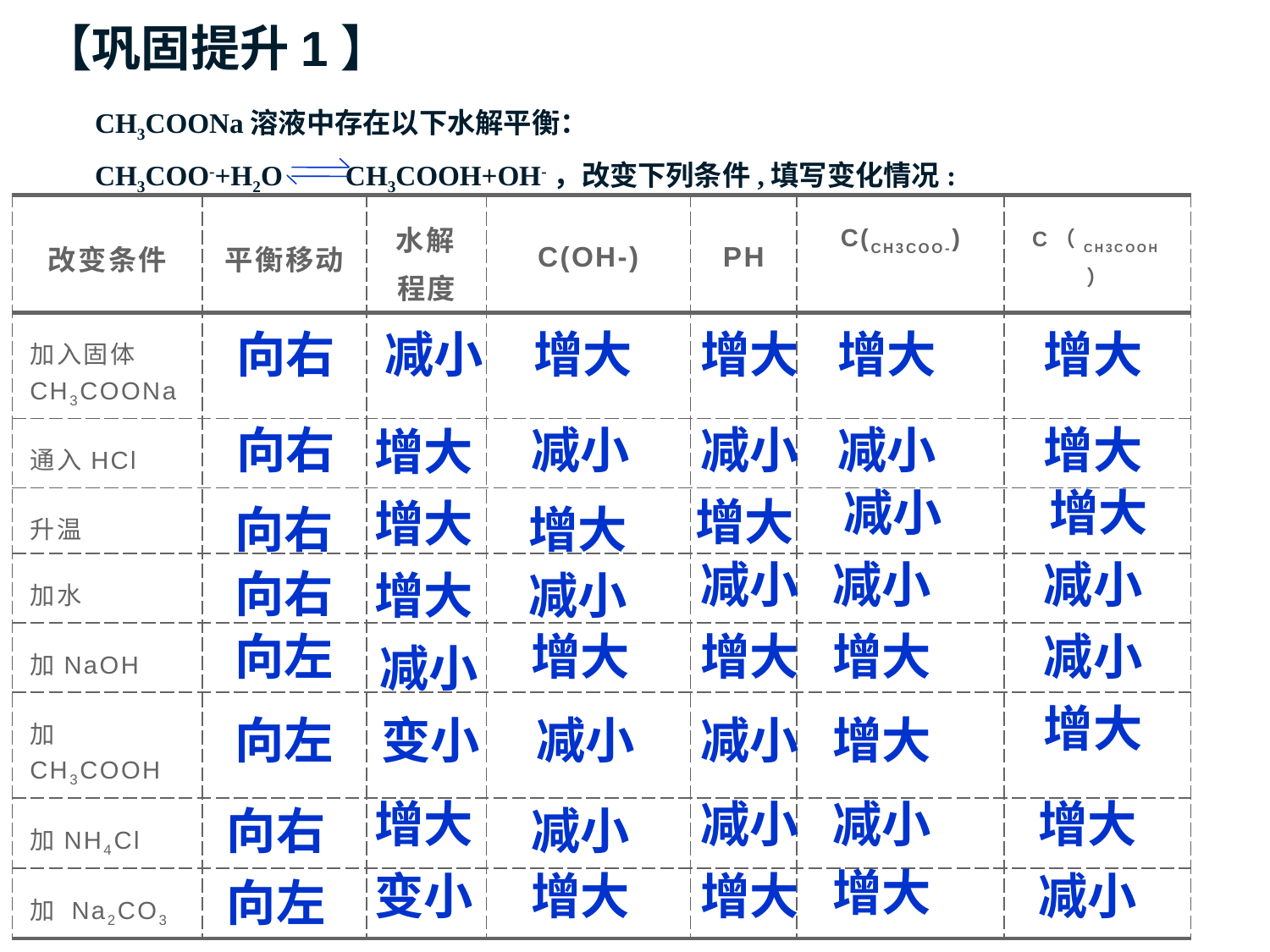

【巩固提升1】
CH3COONa溶液中存在以下水解平衡：
CH3COO-+H2O         CH3COOH+OH-，改变下列条件,填写变化情况:

| 改变条件 | 平衡移动 | 水解程度 | C(OH-) | PH | C(CH3COO-) | C（CH3COOH） |
| --- | --- | --- | --- | --- | --- | --- |
| 加入固体CH3COONa |  |  |  |  |  |  |
| 通入HCl |  |  |  |  |  |  |
| 升温 |  |  |  |  |  |  |
| 加水 |  |  |  |  |  |  |
| 加NaOH |  |  |  |  |  |  |
| 加 CH3COOH |  |  |  |  |  |  |
| 加NH4Cl |  |  |  |  |  |  |
| 加 Na2CO3 |  |  |  |  |  |  |
向右
减小
增大
增大
增大
增大
向右
减小
减小
减小
增大
增大
减小
增大
增大
增大
向右
增大
减小
减小
减小
向右
减小
增大
向左
增大
减小
增大
增大
减小
增大
向左
减小
减小
增大
变小
减小
减小
增大
增大
向右
减小
增大
变小
增大
增大
减小
向左